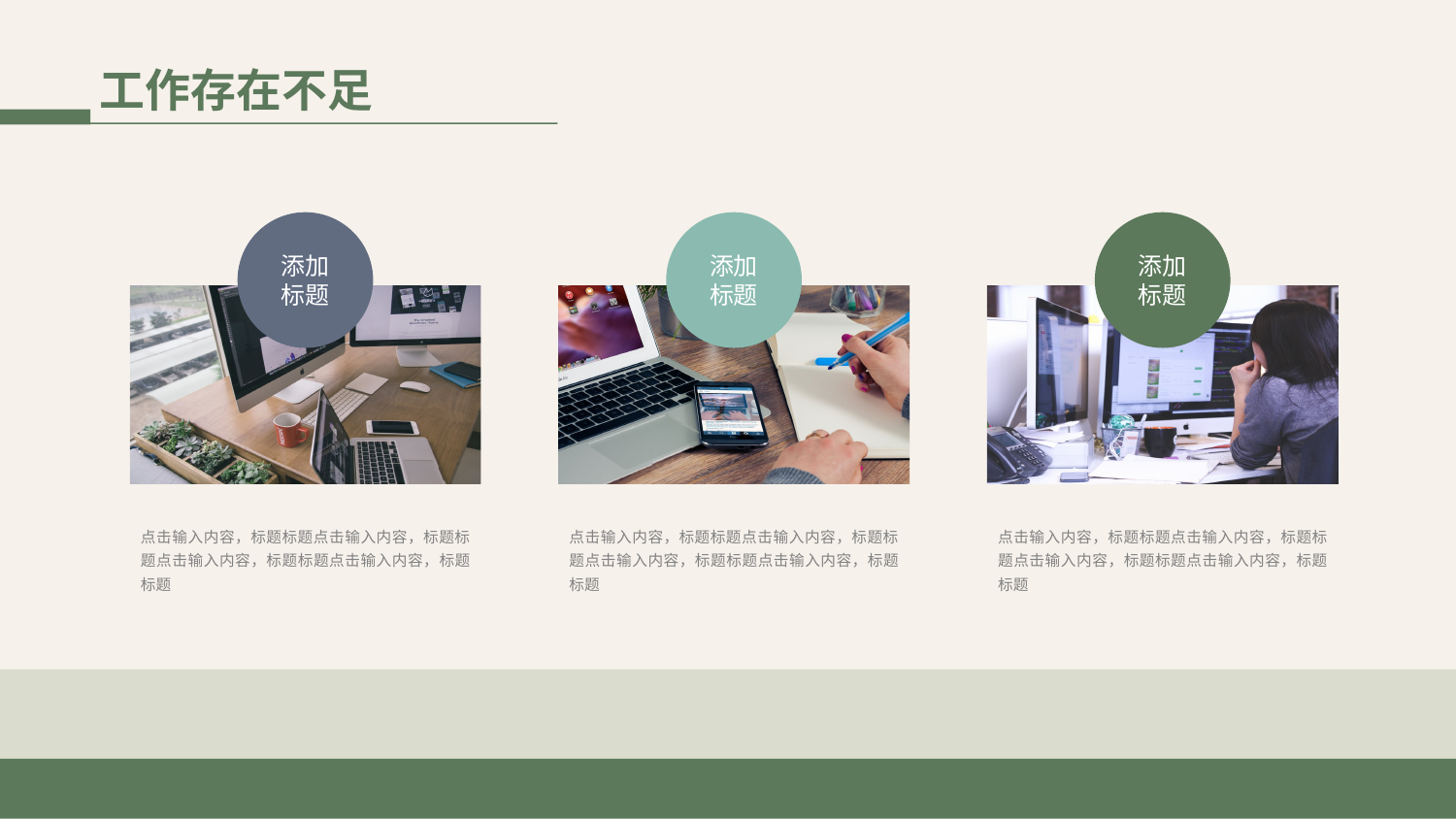

# 工作存在不足
添加标题
添加标题
添加标题

点击输入内容，标题标题点击输入内容，标题标题点击输入内容，标题标题点击输入内容，标题标题
点击输入内容，标题标题点击输入内容，标题标题点击输入内容，标题标题点击输入内容，标题标题
点击输入内容，标题标题点击输入内容，标题标题点击输入内容，标题标题点击输入内容，标题标题